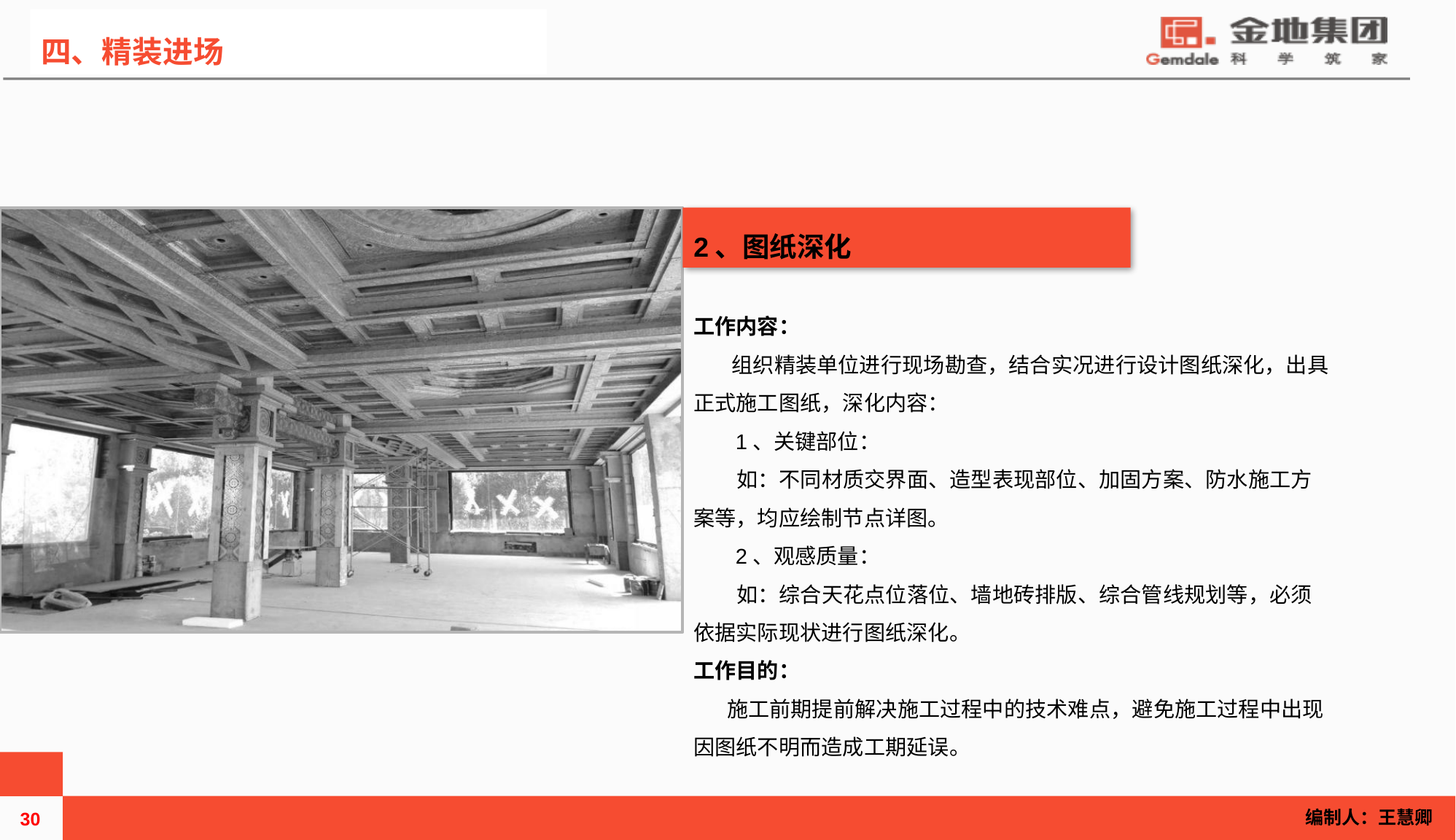

四、精装进场
2、图纸深化

工作内容：
       组织精装单位进行现场勘查，结合实况进行设计图纸深化，出具正式施工图纸，深化内容：
       1、关键部位：
        如：不同材质交界面、造型表现部位、加固方案、防水施工方案等，均应绘制节点详图。
       2、观感质量：
        如：综合天花点位落位、墙地砖排版、综合管线规划等，必须依据实际现状进行图纸深化。
工作目的：
      施工前期提前解决施工过程中的技术难点，避免施工过程中出现因图纸不明而造成工期延误。
编制人：王慧卿